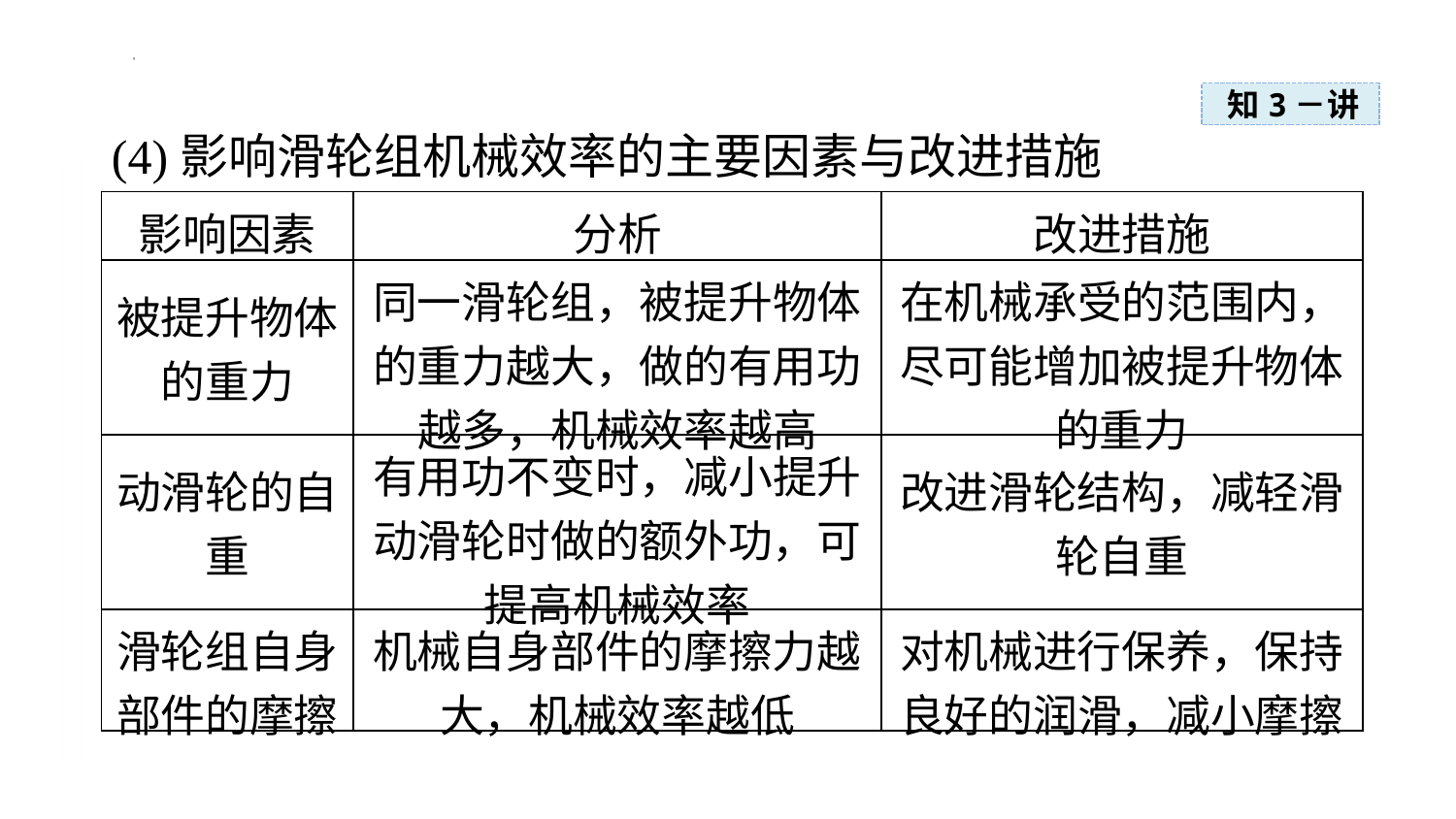

感悟新知
知3－讲

(4)影响滑轮组机械效率的主要因素与改进措施
| 影响因素 | 分析 | 改进措施 |
| --- | --- | --- |
| 被提升物体的重力 | 同一滑轮组，被提升物体的重力越大，做的有用功越多，机械效率越高 | 在机械承受的范围内，尽可能增加被提升物体的重力 |
| 动滑轮的自重 | 有用功不变时，减小提升动滑轮时做的额外功，可提高机械效率 | 改进滑轮结构，减轻滑轮自重 |
| 滑轮组自身部件的摩擦 | 机械自身部件的摩擦力越大，机械效率越低 | 对机械进行保养，保持良好的润滑，减小摩擦 |